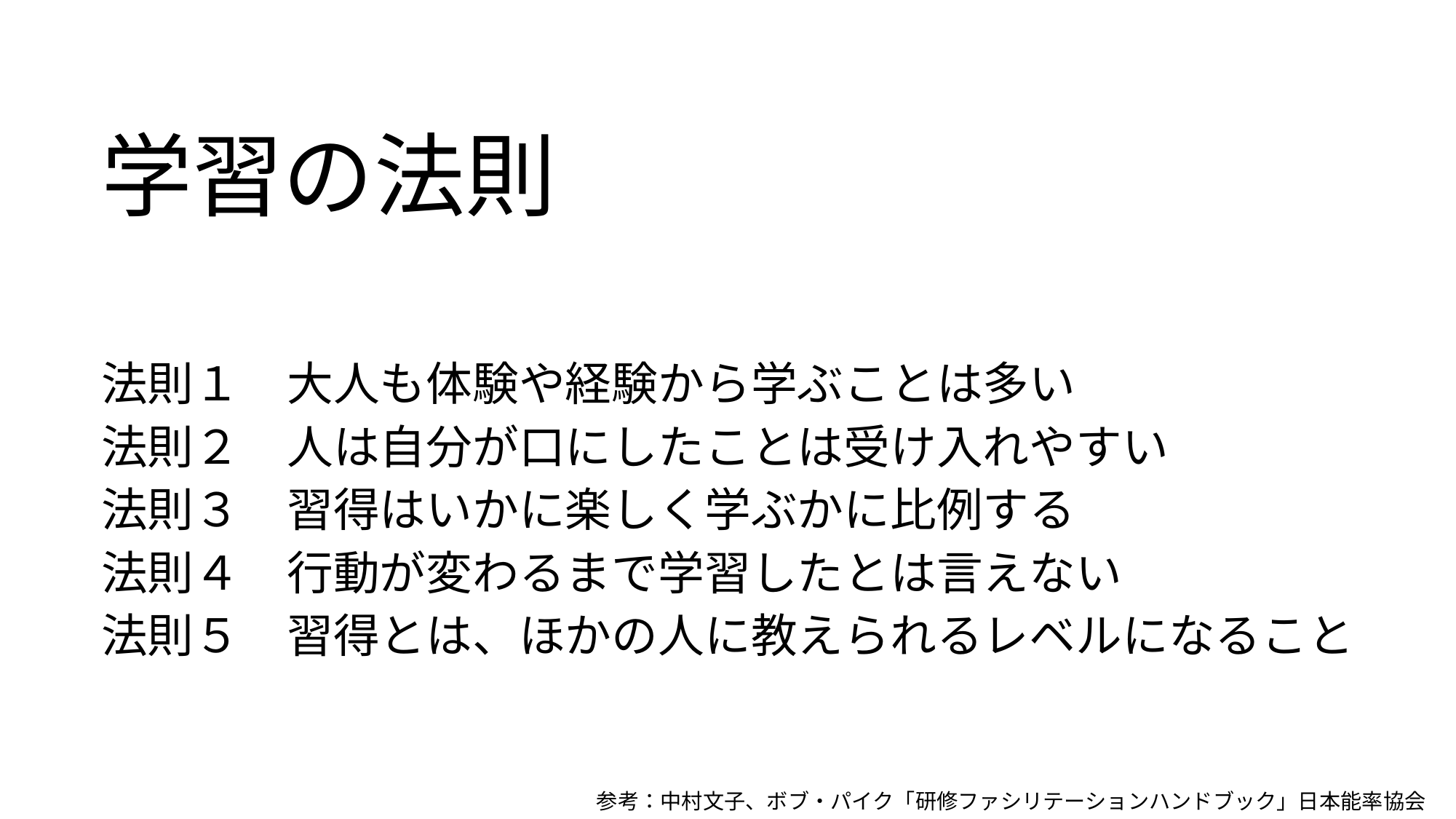

学習の法則
法則１　大人も体験や経験から学ぶことは多い
法則２　人は自分が口にしたことは受け入れやすい
法則３　習得はいかに楽しく学ぶかに比例する
法則４　行動が変わるまで学習したとは言えない
法則５　習得とは、ほかの人に教えられるレベルになること
参考：中村文子、ボブ・パイク「研修ファシリテーションハンドブック」日本能率協会マネジメントセンター